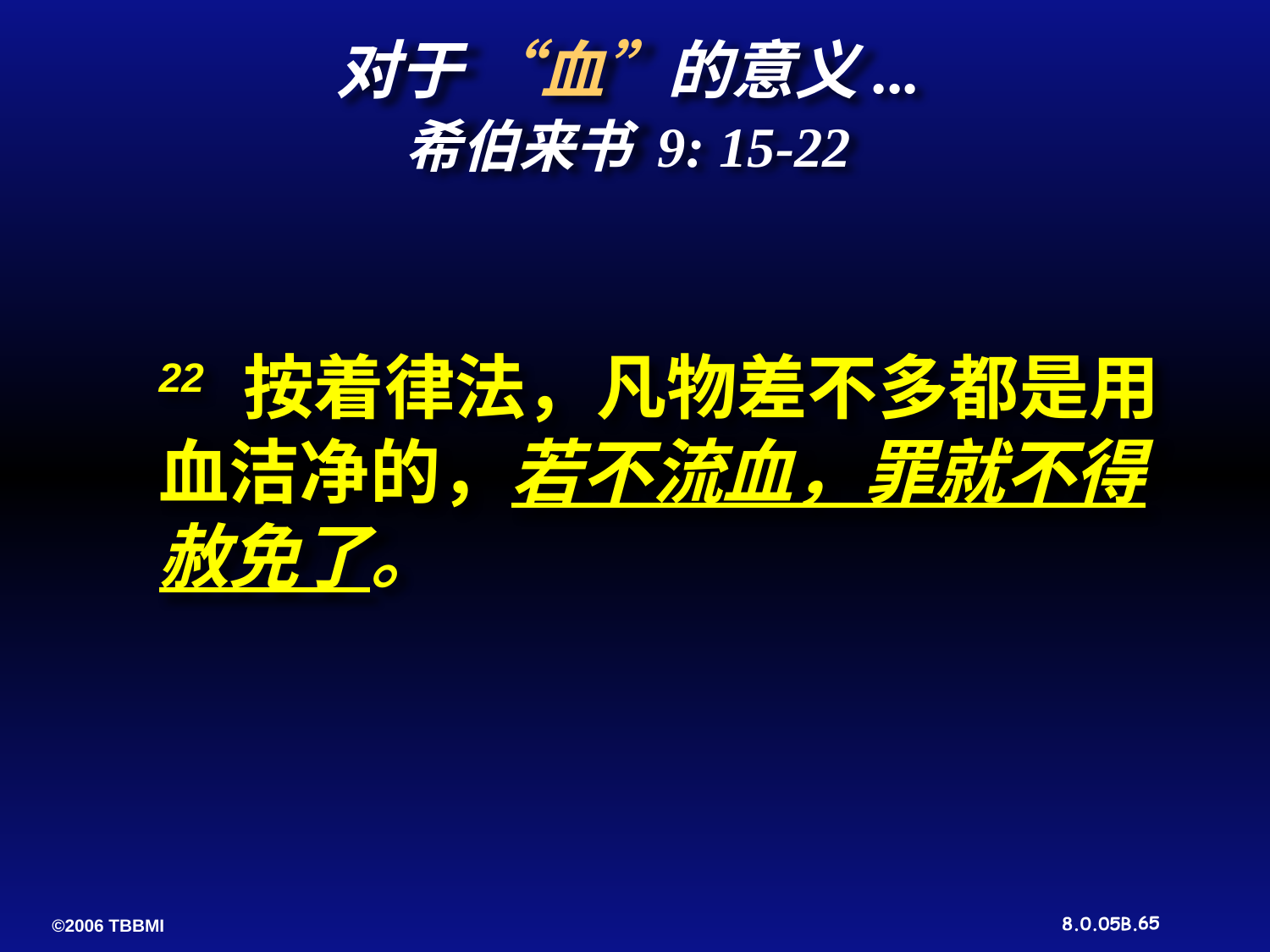

对于 “血”的意义...
希伯来书 9: 15-22
22  按着律法，凡物差不多都是用血洁净的，若不流血，罪就不得赦免了。

65